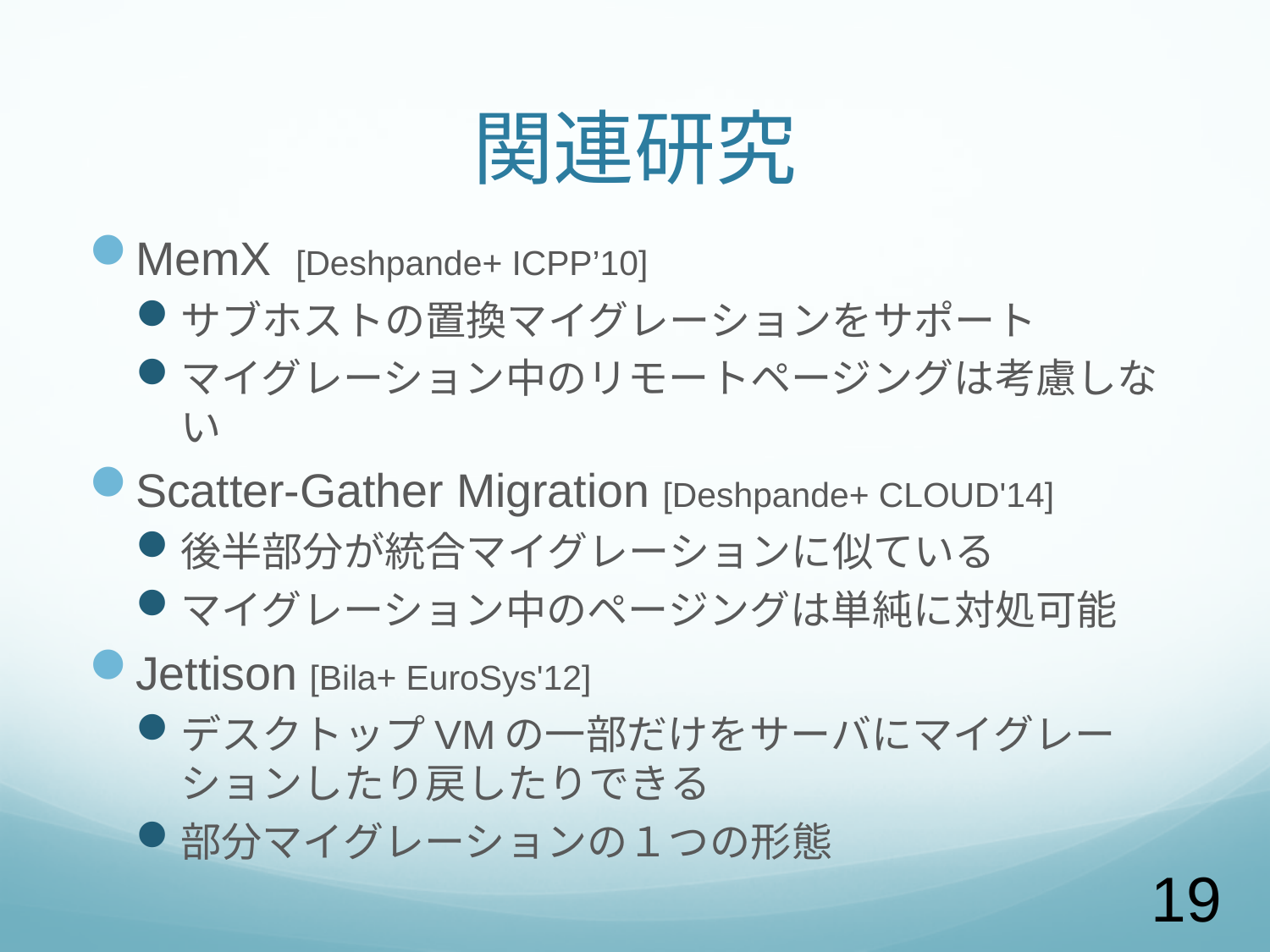

# 関連研究
MemX  [Deshpande+ ICPP’10]
サブホストの置換マイグレーションをサポート
マイグレーション中のリモートページングは考慮しない
Scatter-Gather Migration [Deshpande+ CLOUD'14]
後半部分が統合マイグレーションに似ている
マイグレーション中のページングは単純に対処可能
Jettison [Bila+ EuroSys'12]
デスクトップVMの一部だけをサーバにマイグレーションしたり戻したりできる
部分マイグレーションの１つの形態
19